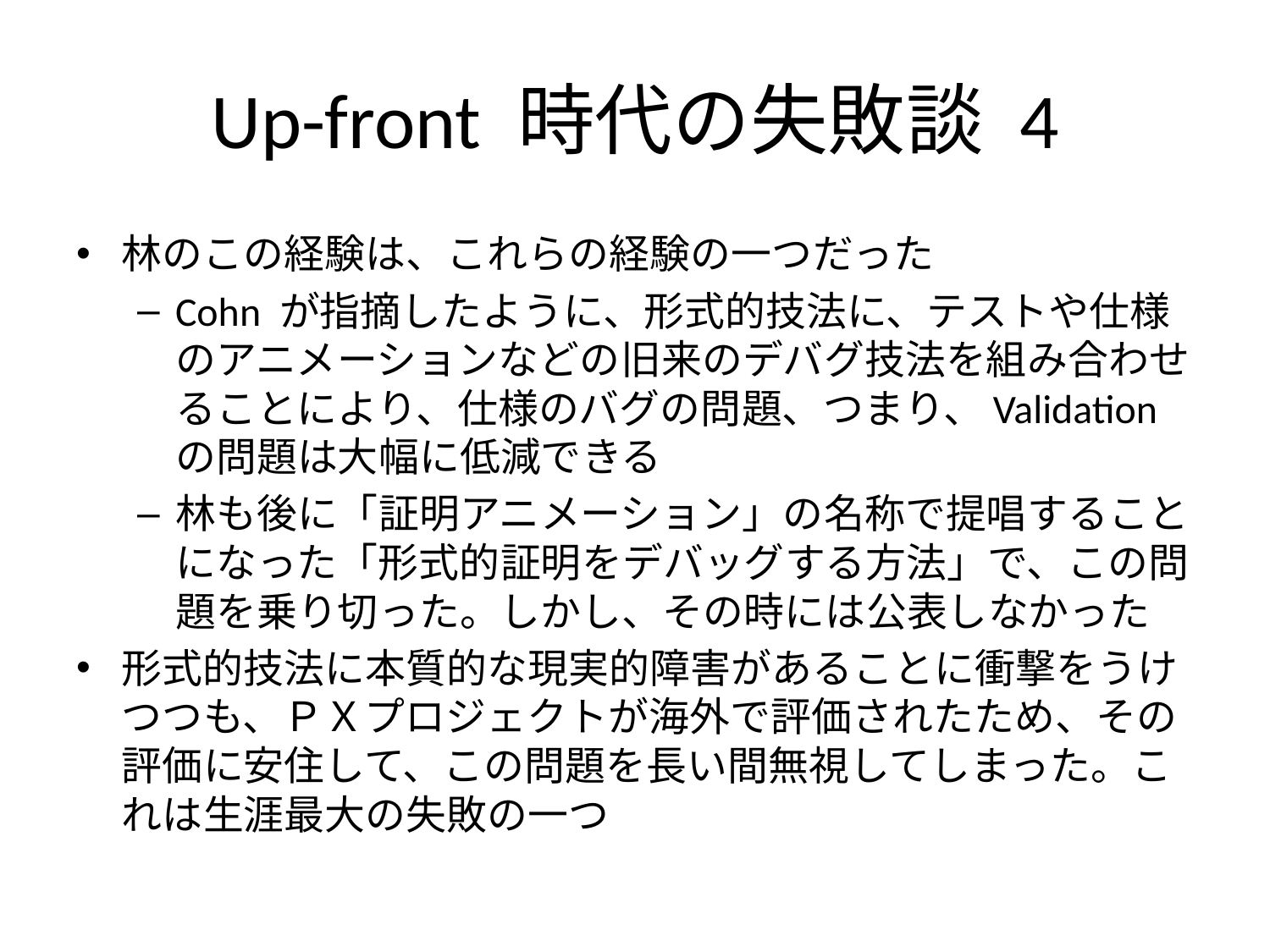

# Up-front 時代の失敗談 4
林のこの経験は、これらの経験の一つだった
Cohn が指摘したように、形式的技法に、テストや仕様のアニメーションなどの旧来のデバグ技法を組み合わせることにより、仕様のバグの問題、つまり、Validation の問題は大幅に低減できる
林も後に「証明アニメーション」の名称で提唱することになった「形式的証明をデバッグする方法」で、この問題を乗り切った。しかし、その時には公表しなかった
形式的技法に本質的な現実的障害があることに衝撃をうけつつも、ＰＸプロジェクトが海外で評価されたため、その評価に安住して、この問題を長い間無視してしまった。これは生涯最大の失敗の一つ